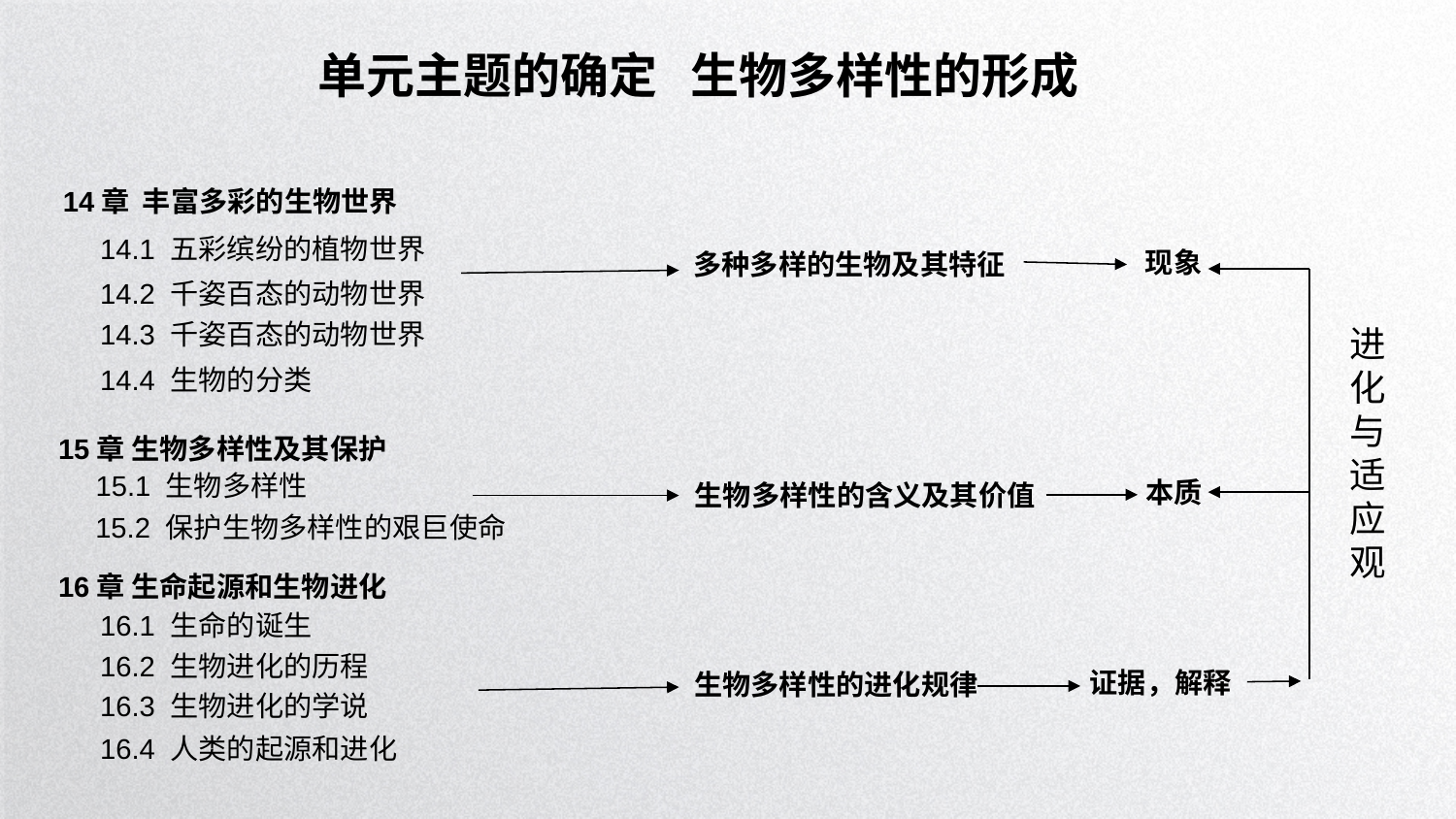

单元主题的确定   生物多样性的形成
14章  丰富多彩的生物世界
14.1 五彩缤纷的植物世界
现象
多种多样的生物及其特征
14.2 千姿百态的动物世界
14.3 千姿百态的动物世界
进化与适应观
14.4 生物的分类
15章 生物多样性及其保护
15.1 生物多样性
本质
生物多样性的含义及其价值
15.2 保护生物多样性的艰巨使命
16章 生命起源和生物进化
16.1 生命的诞生
16.2 生物进化的历程
证据，解释
 生物多样性的进化规律
16.3 生物进化的学说
16.4 人类的起源和进化